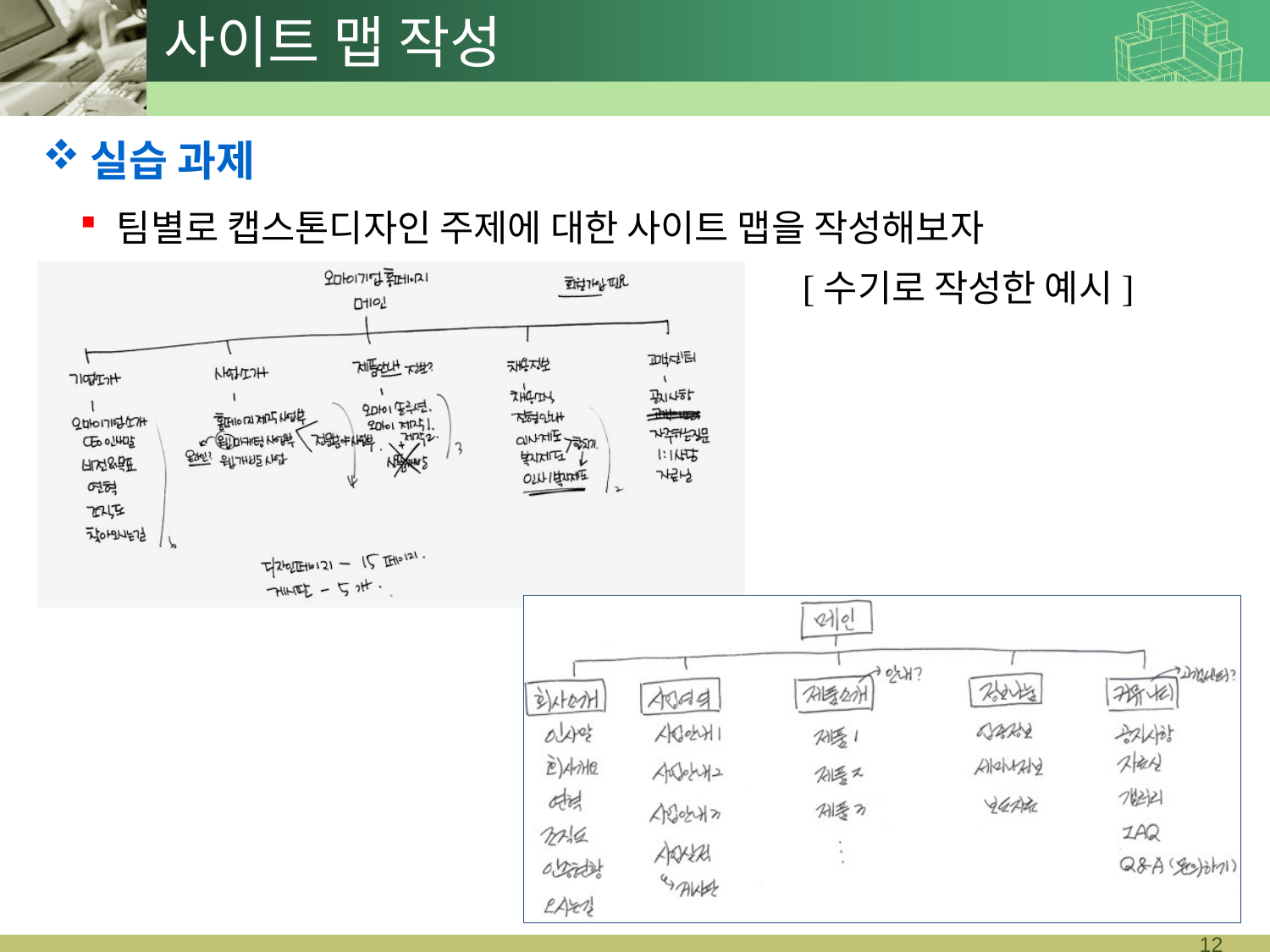

# 사이트 맵 작성
실습 과제
팀별로 캡스톤디자인 주제에 대한 사이트 맵을 작성해보자
[수기로 작성한 예시]

12